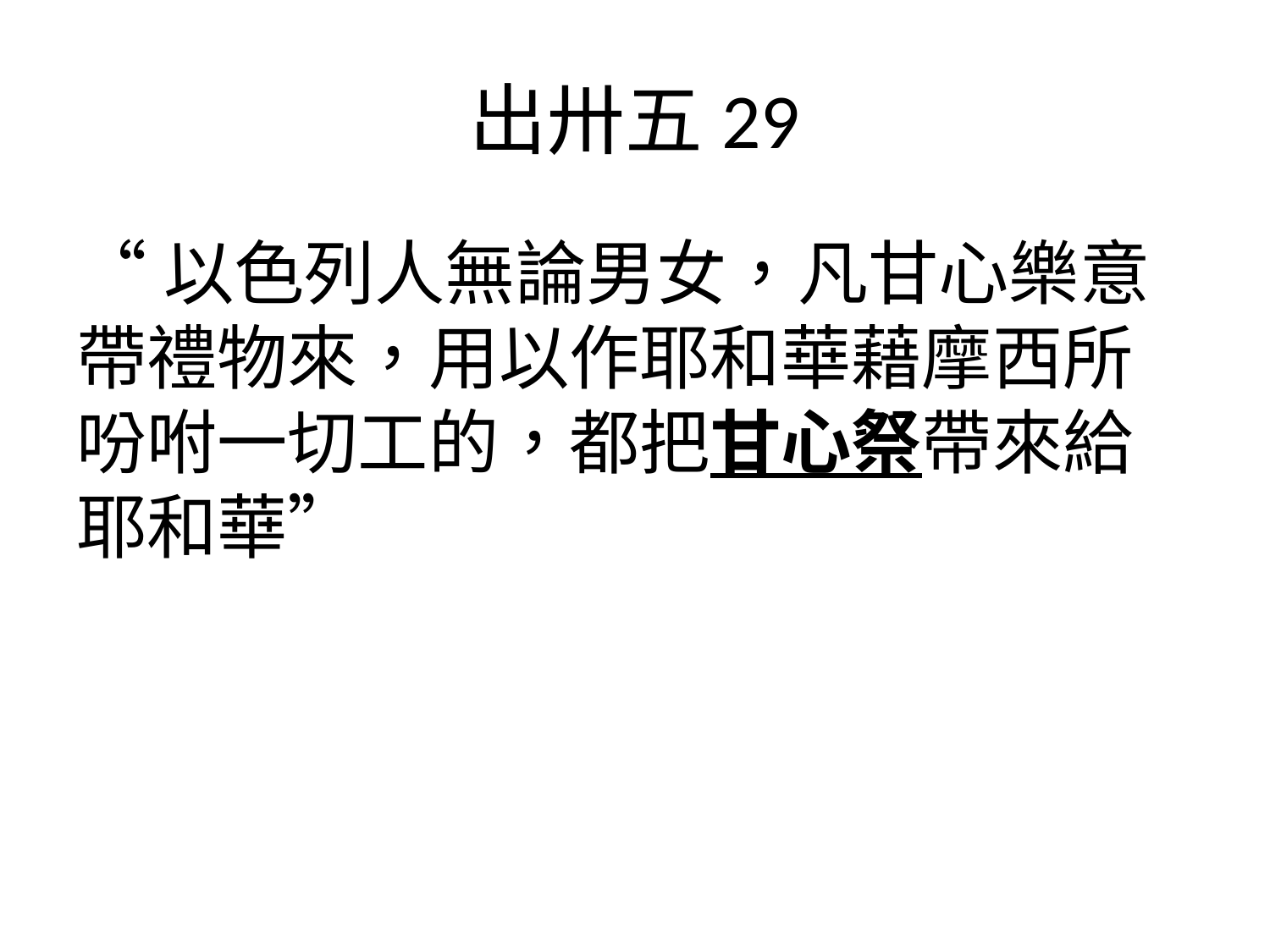

# 出卅五29
“以色列人無論男女，凡甘心樂意帶禮物來，用以作耶和華藉摩西所吩咐一切工的，都把甘心祭帶來給耶和華”